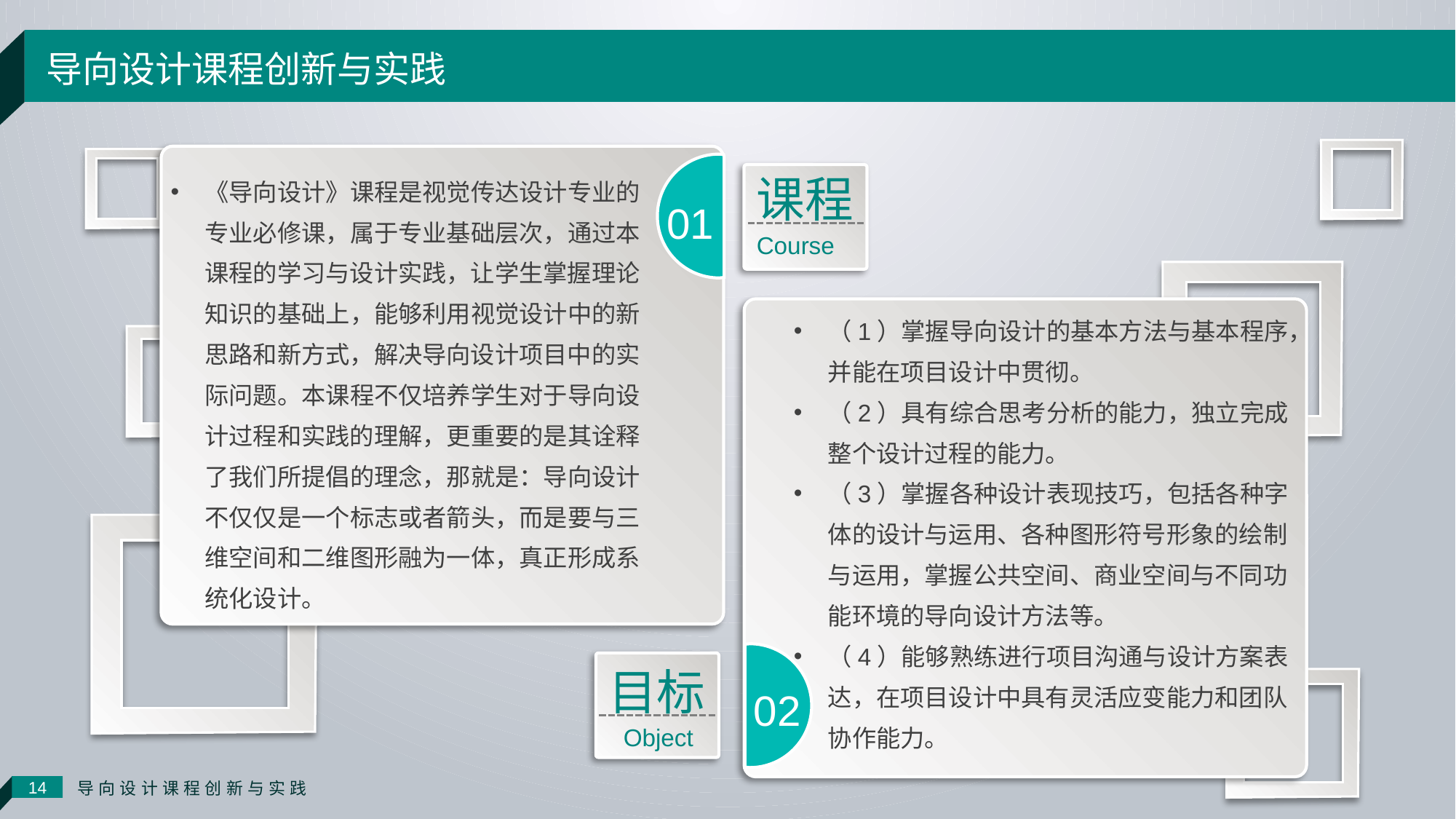

14

导向设计课程创新与实践

《导向设计》课程是视觉传达设计专业的专业必修课，属于专业基础层次，通过本课程的学习与设计实践，让学生掌握理论知识的基础上，能够利用视觉设计中的新思路和新方式，解决导向设计项目中的实际问题。本课程不仅培养学生对于导向设计过程和实践的理解，更重要的是其诠释了我们所提倡的理念，那就是：导向设计不仅仅是一个标志或者箭头，而是要与三维空间和二维图形融为一体，真正形成系统化设计。
课程

01
Course

（1）掌握导向设计的基本方法与基本程序，并能在项目设计中贯彻。
（2）具有综合思考分析的能力，独立完成整个设计过程的能力。
（3）掌握各种设计表现技巧，包括各种字体的设计与运用、各种图形符号形象的绘制与运用，掌握公共空间、商业空间与不同功能环境的导向设计方法等。
（4）能够熟练进行项目沟通与设计方案表达，在项目设计中具有灵活应变能力和团队协作能力。

目标
Object

02
导向设计课程创新与实践